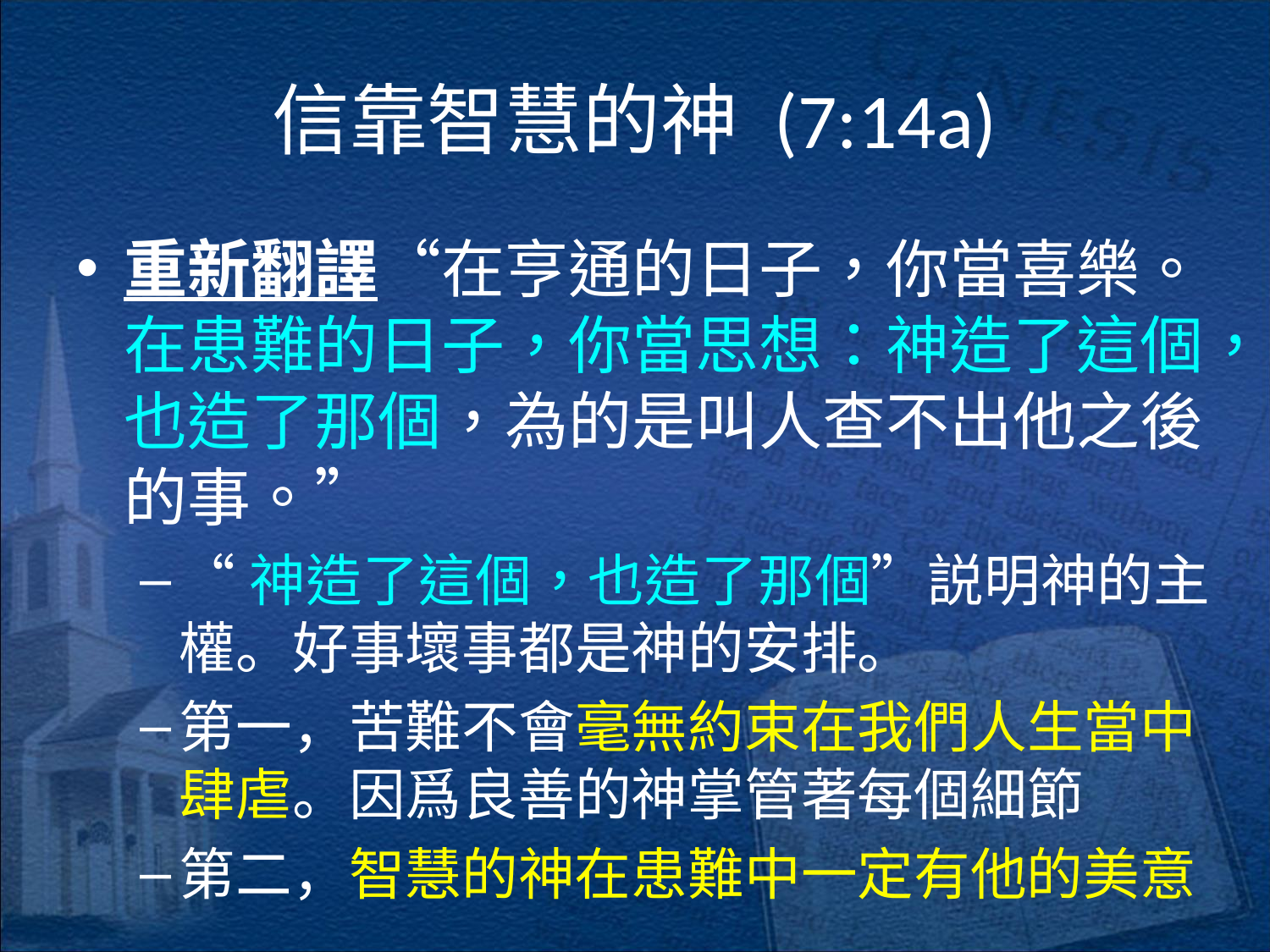

# 信靠智慧的神 (7:14a)
重新翻譯“在亨通的日子，你當喜樂。在患難的日子，你當思想：神造了這個，也造了那個，為的是叫人查不出他之後的事。”
“神造了這個，也造了那個”説明神的主權。好事壞事都是神的安排。
第一，苦難不會毫無約束在我們人生當中肆虐。因爲良善的神掌管著每個細節
第二，智慧的神在患難中一定有他的美意